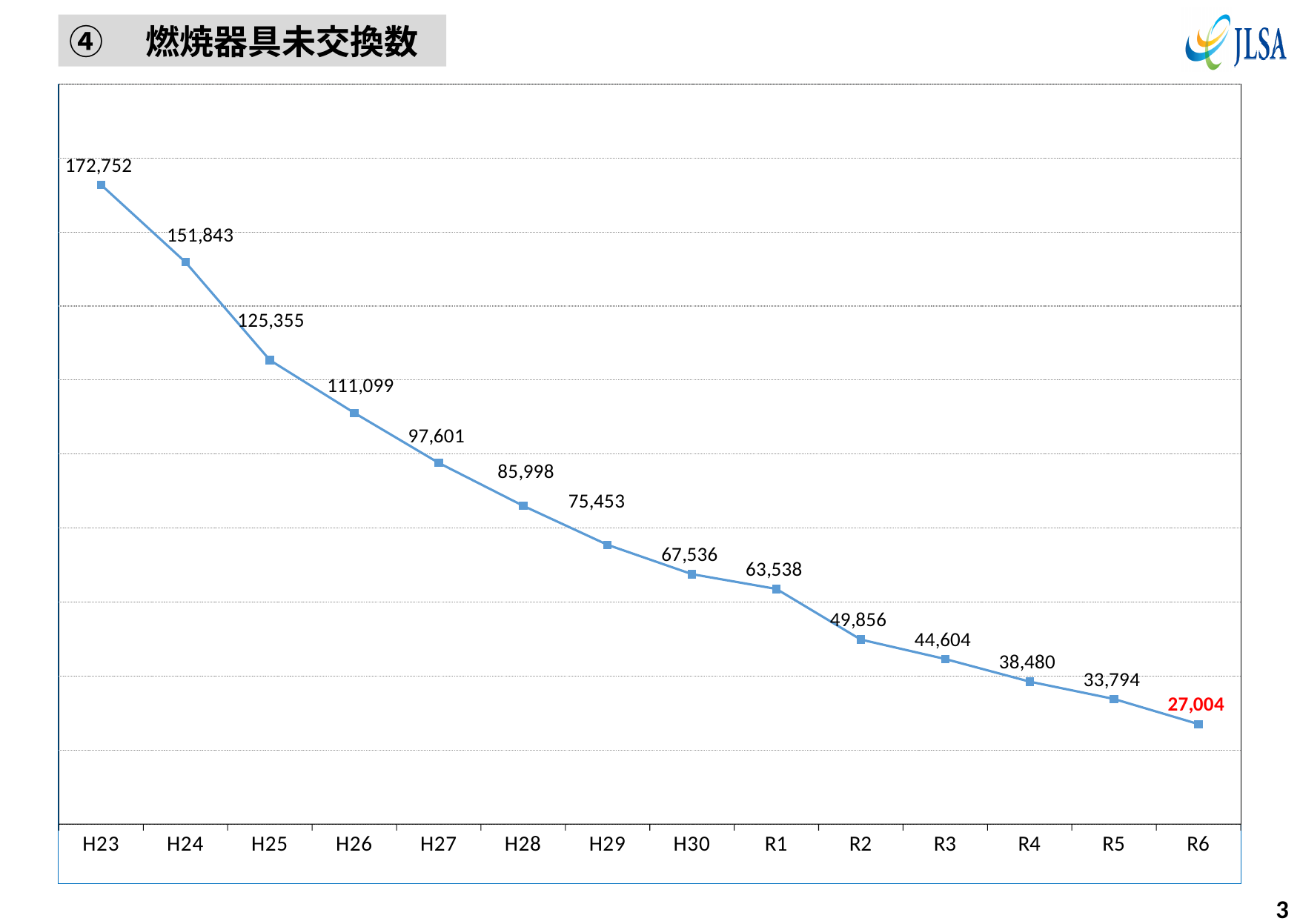

④　燃焼器具未交換数

### Chart

| Category | 燃焼器具等未交換器具数 |
|---|---|
| H23 | 172752.0 |
| H24 | 151843.0 |
| H25 | 125355.0 |
| H26 | 111099.0 |
| H27 | 97601.0 |
| H28 | 85998.0 |
| H29 | 75453.0 |
| H30 | 67536.0 |
| R1 | 63538.0 |
| R2 | 49856.0 |
| R3 | 44604.0 |
| R4 | 38480.0 |
| R5 | 33794.0 |
| R6 | 27004.0 |
3